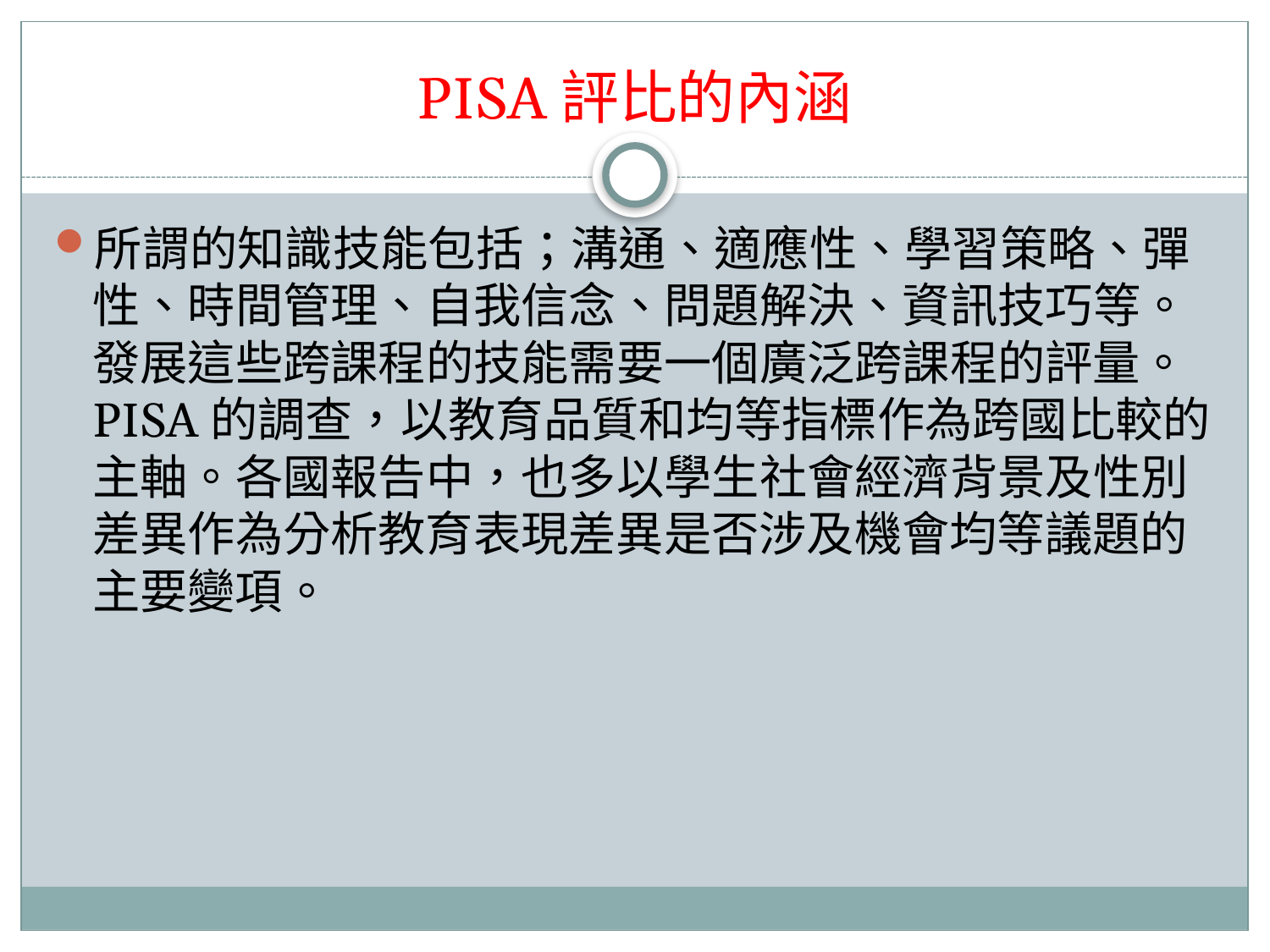

# PISA評比的內涵
所謂的知識技能包括；溝通、適應性、學習策略、彈性、時間管理、自我信念、問題解決、資訊技巧等。發展這些跨課程的技能需要一個廣泛跨課程的評量。PISA的調查，以教育品質和均等指標作為跨國比較的主軸。各國報告中，也多以學生社會經濟背景及性別差異作為分析教育表現差異是否涉及機會均等議題的主要變項。